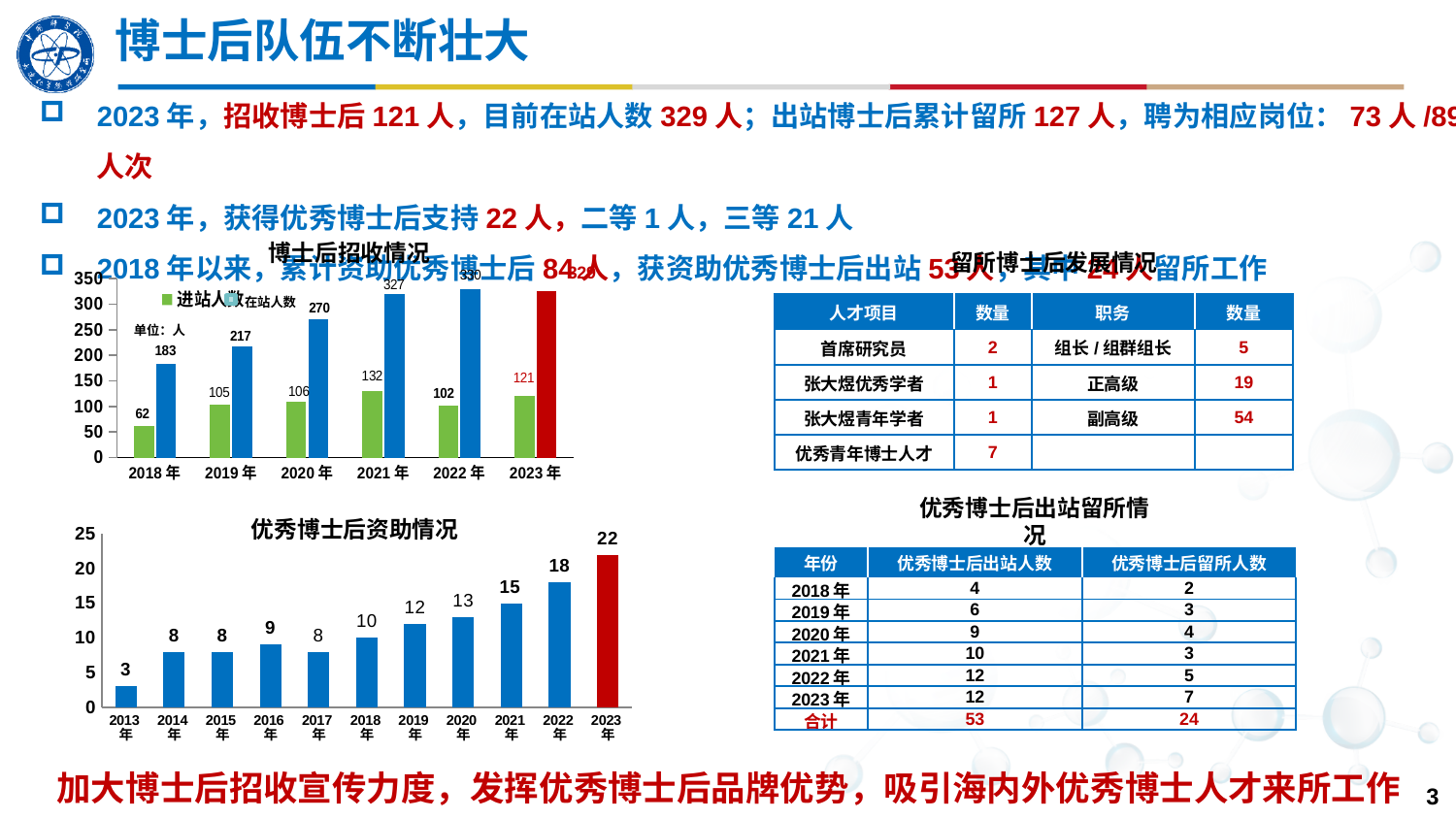

博士后队伍不断壮大

3
2023年，招收博士后121人，目前在站人数329人；出站博士后累计留所127人，聘为相应岗位：73人/89人次
2023年，获得优秀博士后支持22人，二等1人，三等21人
2018年以来，累计资助优秀博士后84人，获资助优秀博士后出站53人，其中24人留所工作

博士后招收情况
留所博士后发展情况
329

### Chart

| Category | 进站人数 | 进站人数 |
|---|---|---|
| 2018年 | 62.0 | 183.0 |
| 2019年 | 103.0 | 217.0 |
| 2020年 | 110.0 | 270.0 |
| 2021年 | 130.0 | 320.0 |
| 2022年 | 102.0 | 330.0 |
| 2023年 | 121.0 | 325.0 |
 在站人数
| 人才项目 | 数量 | 职务 | 数量 |
| --- | --- | --- | --- |
| 首席研究员 | 2 | 组长/组群组长 | 5 |
| 张大煜优秀学者 | 1 | 正高级 | 19 |
| 张大煜青年学者 | 1 | 副高级 | 54 |
| 优秀青年博士人才 | 7 |  |  |

单位：人
优秀博士后出站留所情况
优秀博士后资助情况

### Chart

| Category | 申请时人均文章数 |
|---|---|
| 2013年 | 3.0 |
| 2014年 | 8.0 |
| 2015年 | 8.0 |
| 2016年 | 9.0 |
| 2017年 | 8.0 |
| 2018年 | 10.0 |
| 2019年 | 12.0 |
| 2020年 | 13.0 |
| 2021年 | 15.0 |
| 2022年 | 18.0 |
| 2023年 | 22.0 |
| 年份 | 优秀博士后出站人数 | 优秀博士后留所人数 |
| --- | --- | --- |
| 2018年 | 4 | 2 |
| 2019年 | 6 | 3 |
| 2020年 | 9 | 4 |
| 2021年 | 10 | 3 |
| 2022年 | 12 | 5 |
| 2023年 | 12 | 7 |
| 合计 | 53 | 24 |
加大博士后招收宣传力度，发挥优秀博士后品牌优势，吸引海内外优秀博士人才来所工作
3